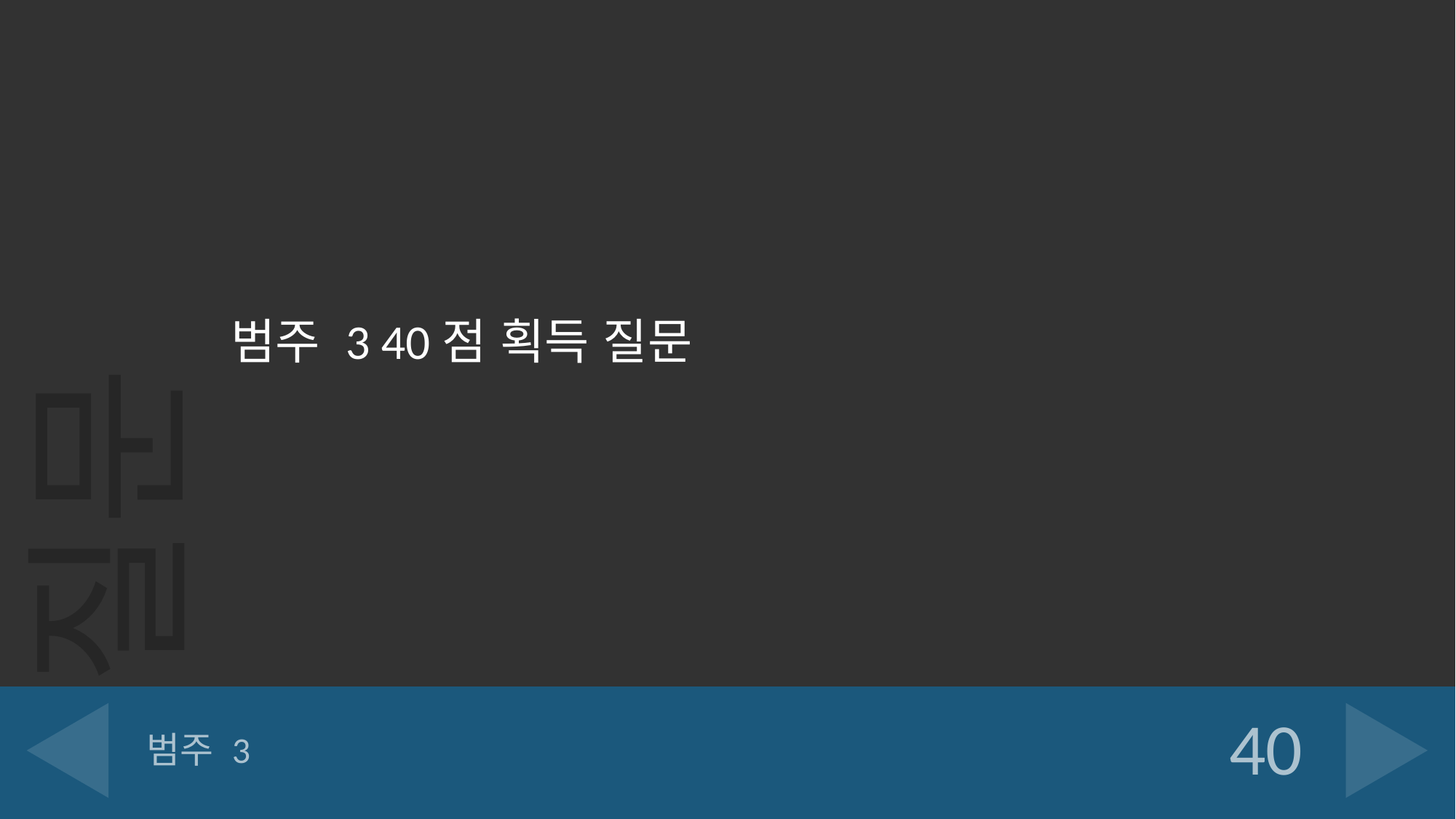

범주 3 40점 획득 질문
# 범주 3
40